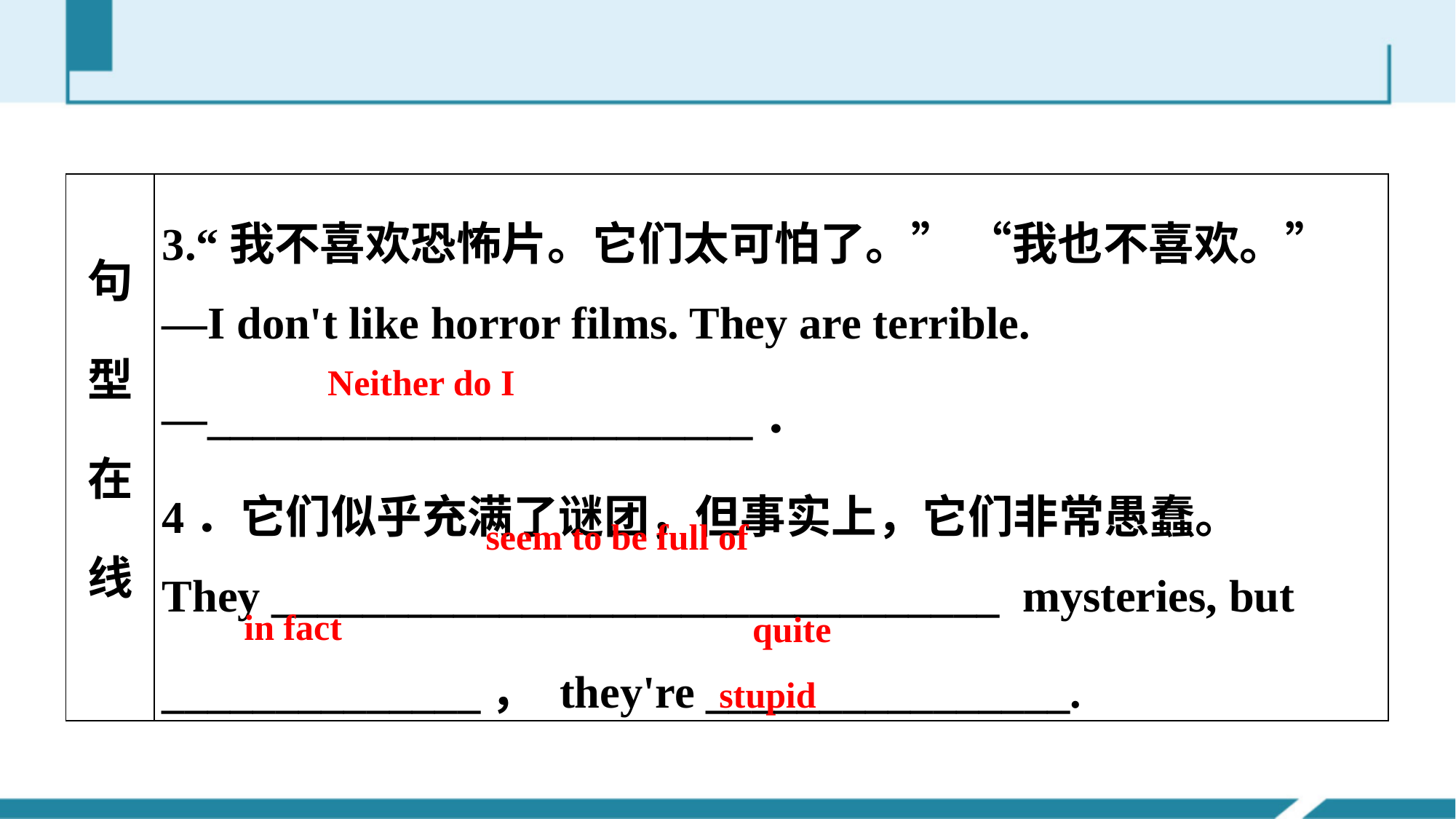

| 句型在线 | 3.“我不喜欢恐怖片。它们太可怕了。” “我也不喜欢。” —I don't like horror films. They are terrible. —\_\_\_\_\_\_\_\_\_\_\_\_\_\_\_\_\_\_\_\_\_\_\_\_． 4．它们似乎充满了谜团，但事实上，它们非常愚蠢。 They \_\_\_\_\_\_\_\_\_\_\_\_\_\_\_\_\_\_\_\_\_\_\_\_\_\_\_\_\_\_\_\_ mysteries, but \_\_\_\_\_\_\_\_\_\_\_\_\_\_， they're \_\_\_\_\_\_\_\_\_\_\_\_\_\_\_\_. |
| --- | --- |
Neither do I
seem to be full of
in fact
quite stupid